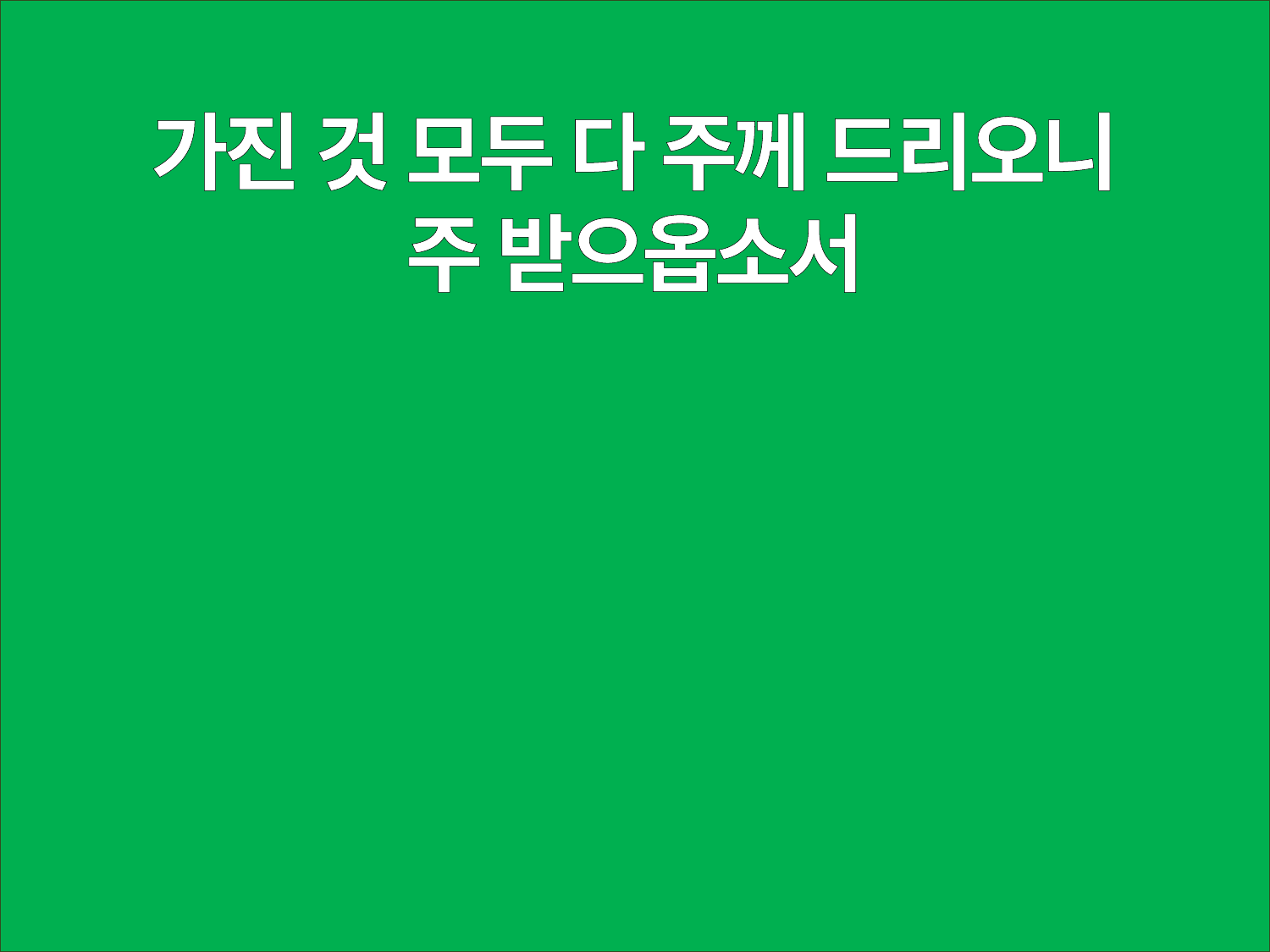

가진 것 모두 다 주께 드리오니
주 받으옵소서